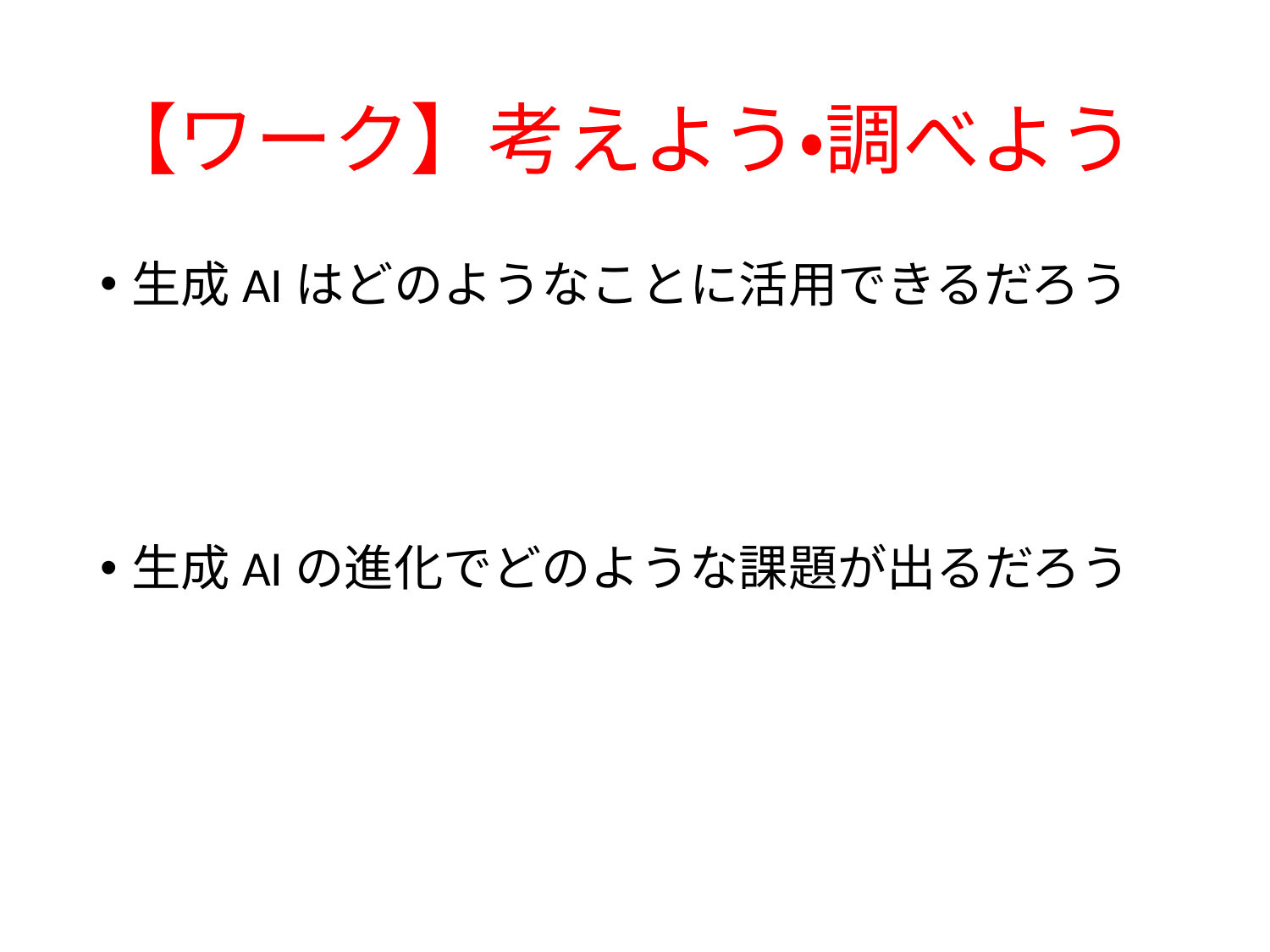

# 【ワーク】考えよう・調べよう
生成AIはどのようなことに活用できるだろう

生成AIの進化でどのような課題が出るだろう